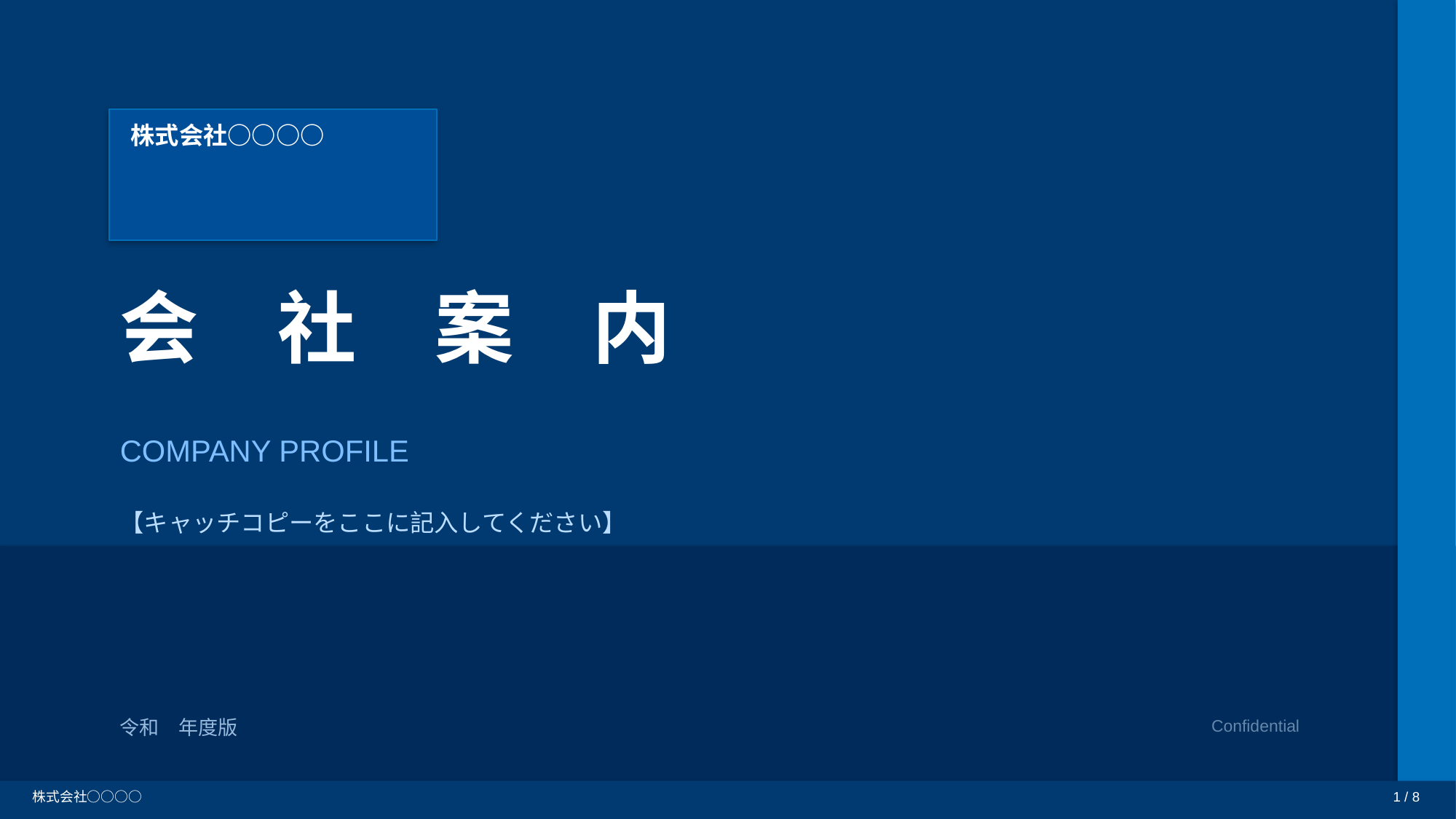

株式会社○○○○
会　社　案　内
COMPANY PROFILE
【キャッチコピーをここに記入してください】

令和　年度版
Confidential

株式会社○○○○
1 / 8